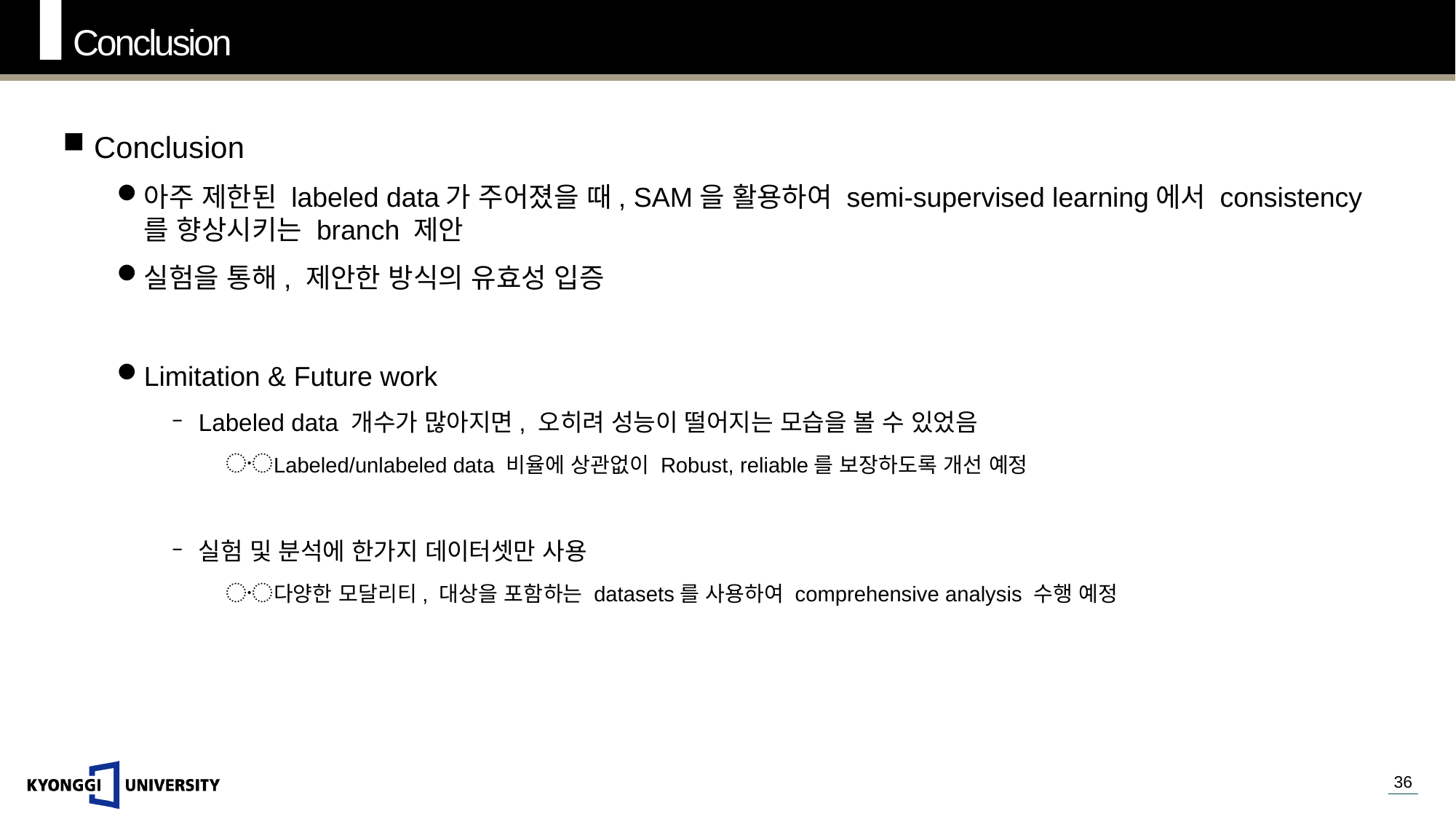

Conclusion
Conclusion
아주 제한된 labeled data가 주어졌을 때, SAM을 활용하여 semi-supervised learning에서 consistency를 향상시키는 branch 제안
실험을 통해, 제안한 방식의 유효성 입증

Limitation & Future work
Labeled data 개수가 많아지면, 오히려 성능이 떨어지는 모습을 볼 수 있었음
Labeled/unlabeled data 비율에 상관없이 Robust, reliable를 보장하도록 개선 예정

실험 및 분석에 한가지 데이터셋만 사용
다양한 모달리티, 대상을 포함하는 datasets를 사용하여 comprehensive analysis 수행 예정